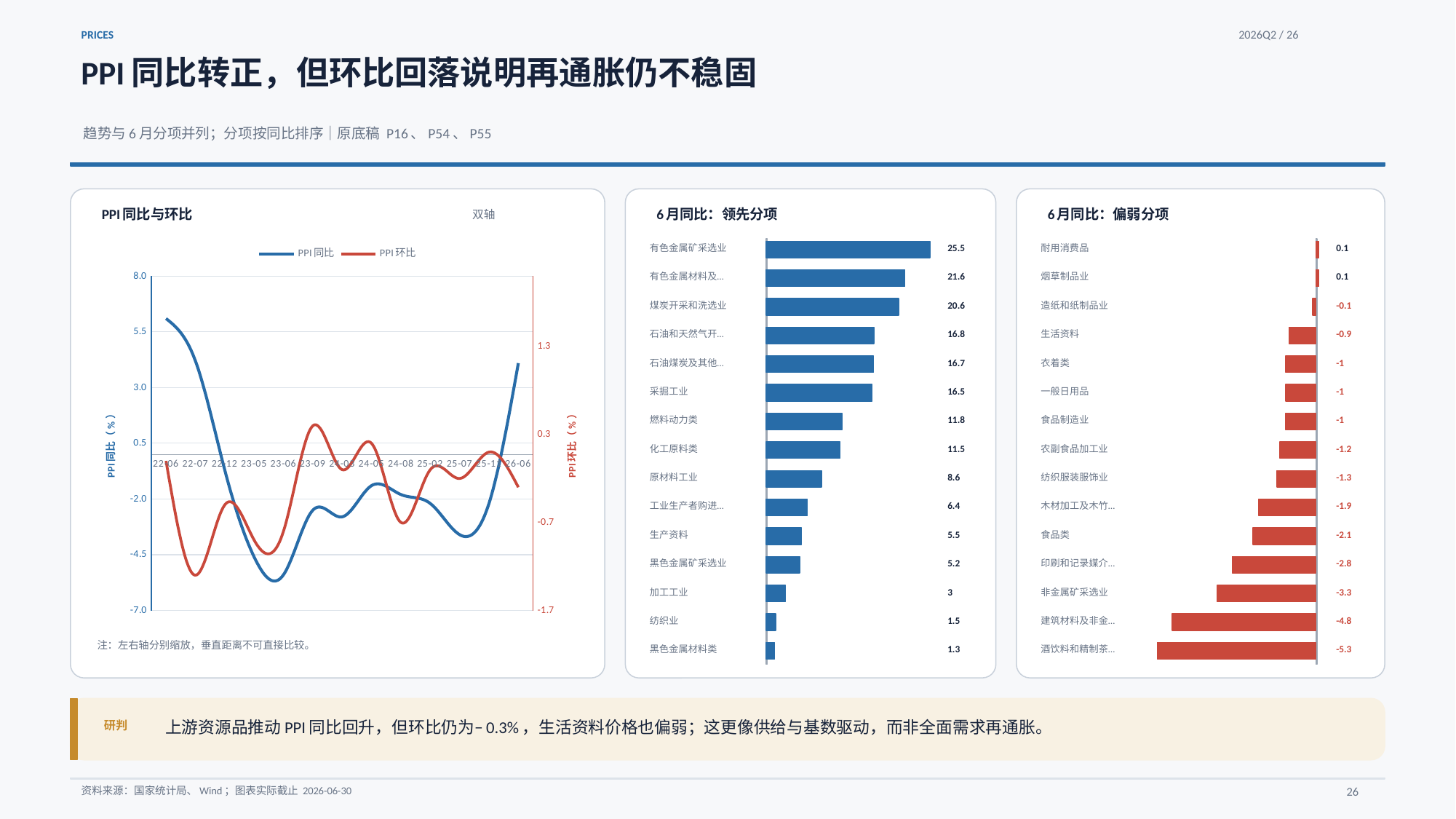

PRICES
2026Q2 / 26
PPI同比转正，但环比回落说明再通胀仍不稳固
趋势与6月分项并列；分项按同比排序｜原底稿 P16、P54、P55

PPI同比与环比
6月同比：领先分项
6月同比：偏弱分项
双轴

### Chart

| Category |  |  |
|---|---|---|
| 22-06 | 6.1 | 0.0 |
| 22-07 | 4.2 | -1.3 |
| 22-12 | -0.7 | -0.5 |
| 23-05 | -4.6 | -0.9 |
| 23-06 | -5.4 | -0.8 |
| 23-09 | -2.5 | 0.4 |
| 24-03 | -2.8 | -0.1 |
| 24-05 | -1.4 | 0.2 |
| 24-08 | -1.8 | -0.7 |
| 25-02 | -2.2 | -0.1 |
| 25-07 | -3.6 | -0.2 |
| 25-11 | -2.2 | 0.1 |
| 26-06 | 4.1 | -0.3 |

有色金属矿采选业
25.5
耐用消费品
0.1

有色金属材料及…
21.6
烟草制品业
0.1

煤炭开采和洗选业
20.6
造纸和纸制品业
-0.1

石油和天然气开…
16.8
生活资料
-0.9

石油煤炭及其他…
16.7
衣着类
-1

采掘工业
16.5
一般日用品
-1

燃料动力类
11.8
食品制造业
-1

化工原料类
11.5
农副食品加工业
-1.2

原材料工业
8.6
纺织服装服饰业
-1.3

工业生产者购进…
6.4
木材加工及木竹…
-1.9

生产资料
5.5
食品类
-2.1

黑色金属矿采选业
5.2
印刷和记录媒介…
-2.8

加工工业
3
非金属矿采选业
-3.3

纺织业
1.5
建筑材料及非金…
-4.8

注：左右轴分别缩放，垂直距离不可直接比较。
黑色金属材料类
1.3
酒饮料和精制茶…
-5.3

上游资源品推动PPI同比回升，但环比仍为−0.3%，生活资料价格也偏弱；这更像供给与基数驱动，而非全面需求再通胀。
研判

资料来源：国家统计局、Wind；图表实际截止 2026-06-30
26